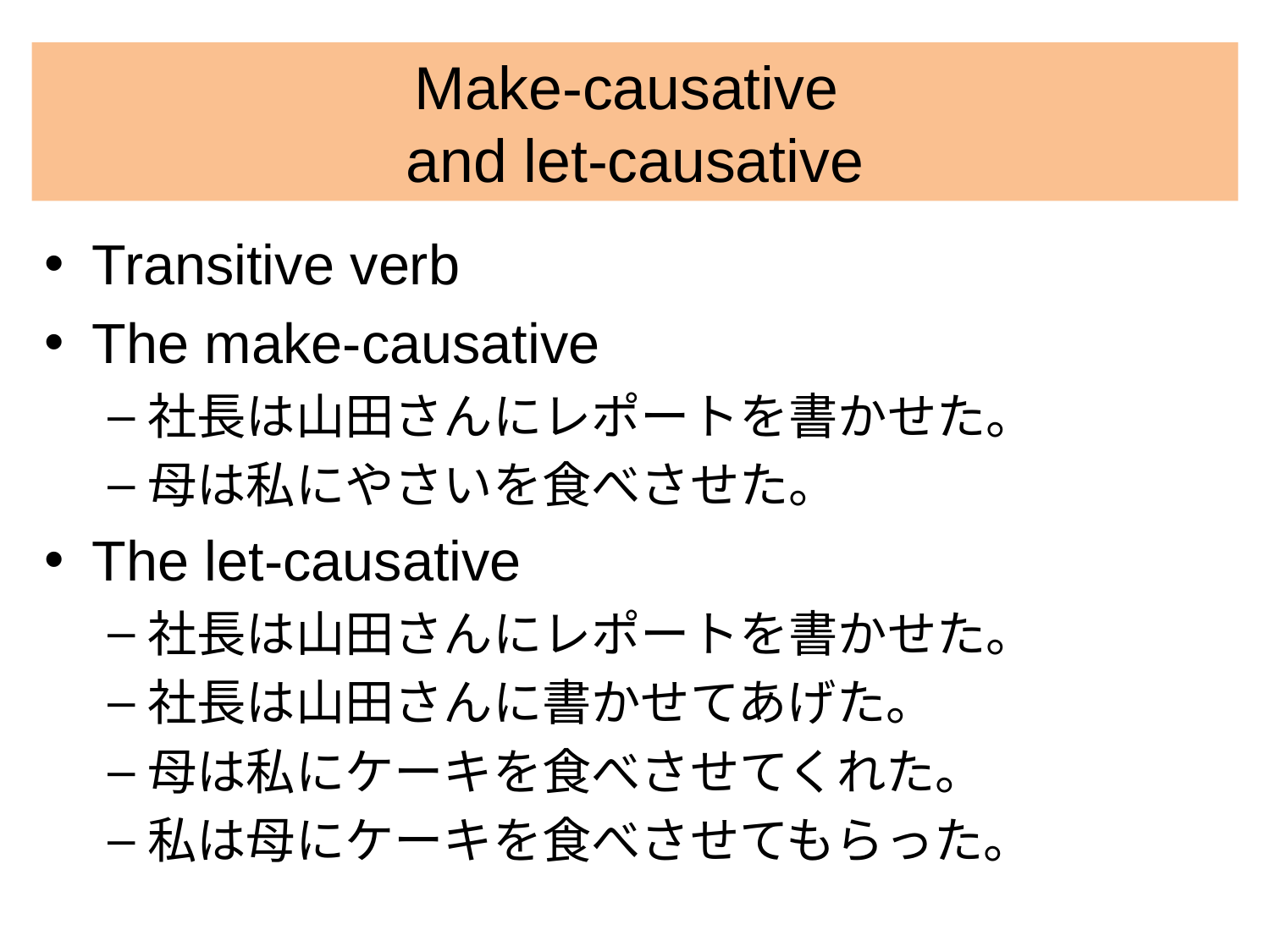

# Make-causative and let-causative
Transitive verb
The make-causative
社長は山田さんにレポートを書かせた。
母は私にやさいを食べさせた。
The let-causative
社長は山田さんにレポートを書かせた。
社長は山田さんに書かせてあげた。
母は私にケーキを食べさせてくれた。
私は母にケーキを食べさせてもらった。